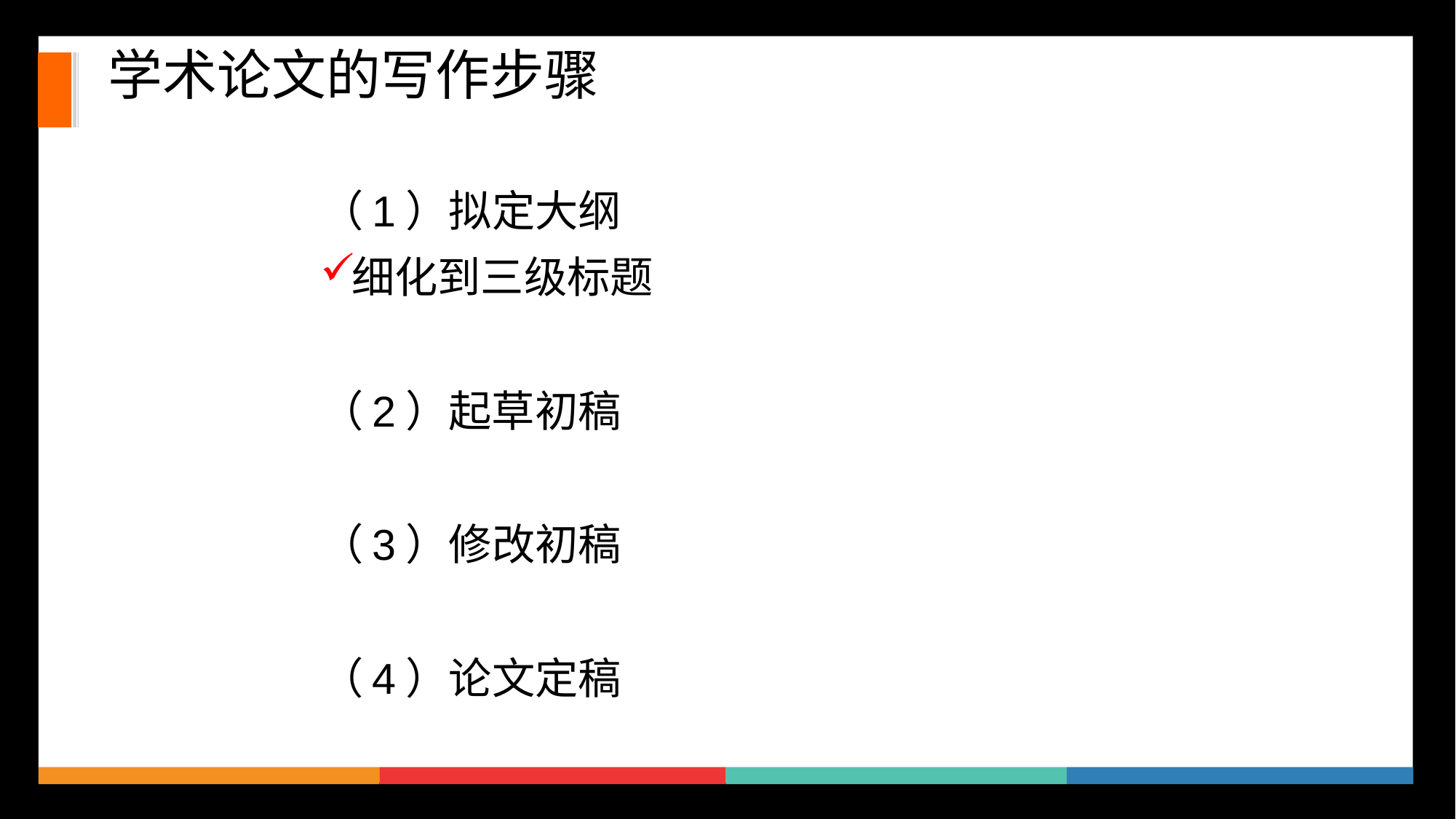

学术论文的写作步骤

（1）拟定大纲
细化到三级标题

（2）起草初稿

（3）修改初稿

（4）论文定稿